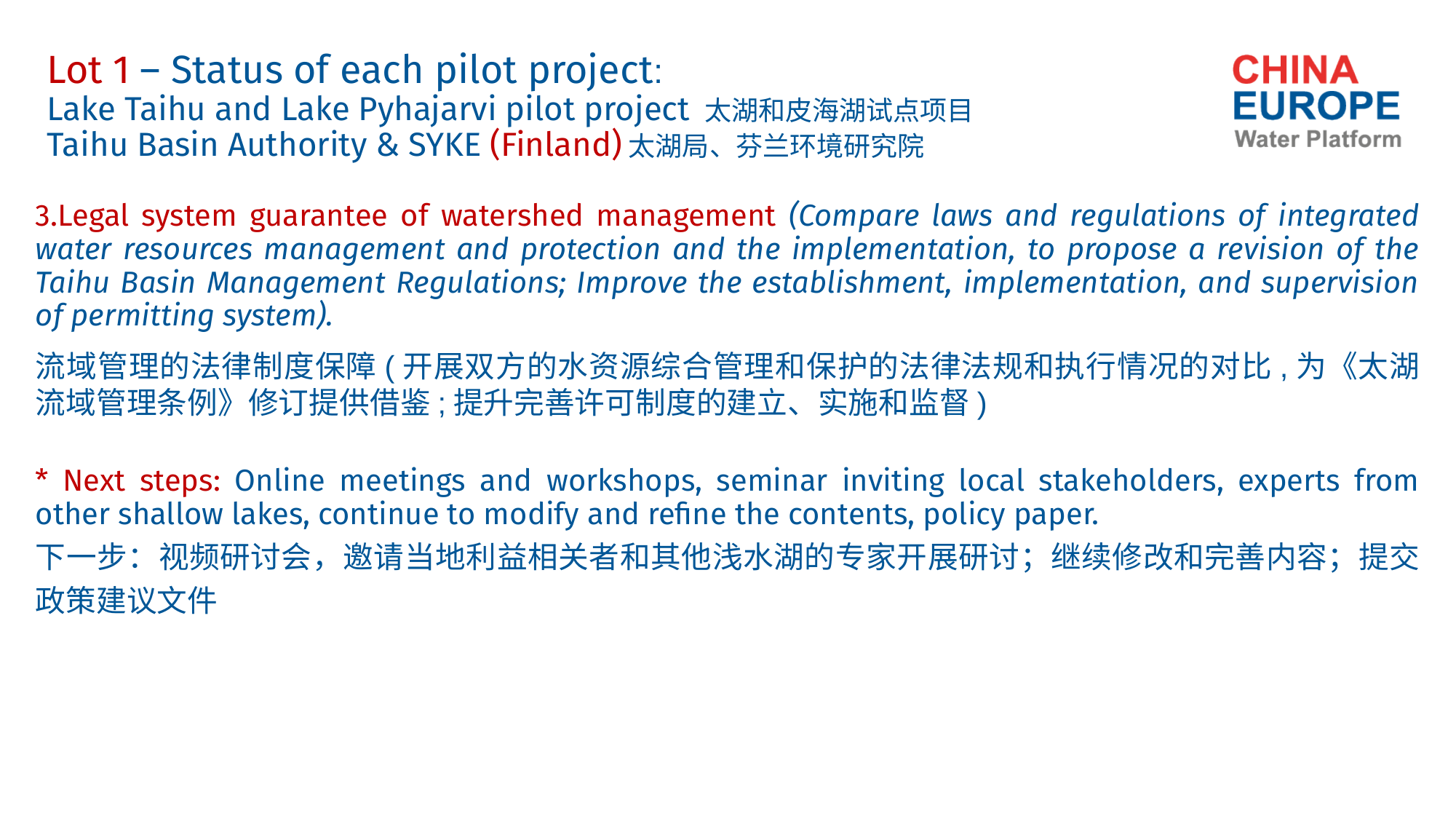

# Lot 1 – Status of each pilot project: Lake Taihu and Lake Pyhajarvi pilot project 太湖和皮海湖试点项目 Taihu Basin Authority & SYKE (Finland)太湖局、芬兰环境研究院
3.Legal system guarantee of watershed management (Compare laws and regulations of integrated water resources management and protection and the implementation, to propose a revision of the Taihu Basin Management Regulations; Improve the establishment, implementation, and supervision of permitting system).
流域管理的法律制度保障(开展双方的水资源综合管理和保护的法律法规和执行情况的对比,为《太湖流域管理条例》修订提供借鉴;提升完善许可制度的建立、实施和监督)

* Next steps: Online meetings and workshops, seminar inviting local stakeholders, experts from other shallow lakes, continue to modify and refine the contents, policy paper.
下一步：视频研讨会，邀请当地利益相关者和其他浅水湖的专家开展研讨；继续修改和完善内容；提交政策建议文件